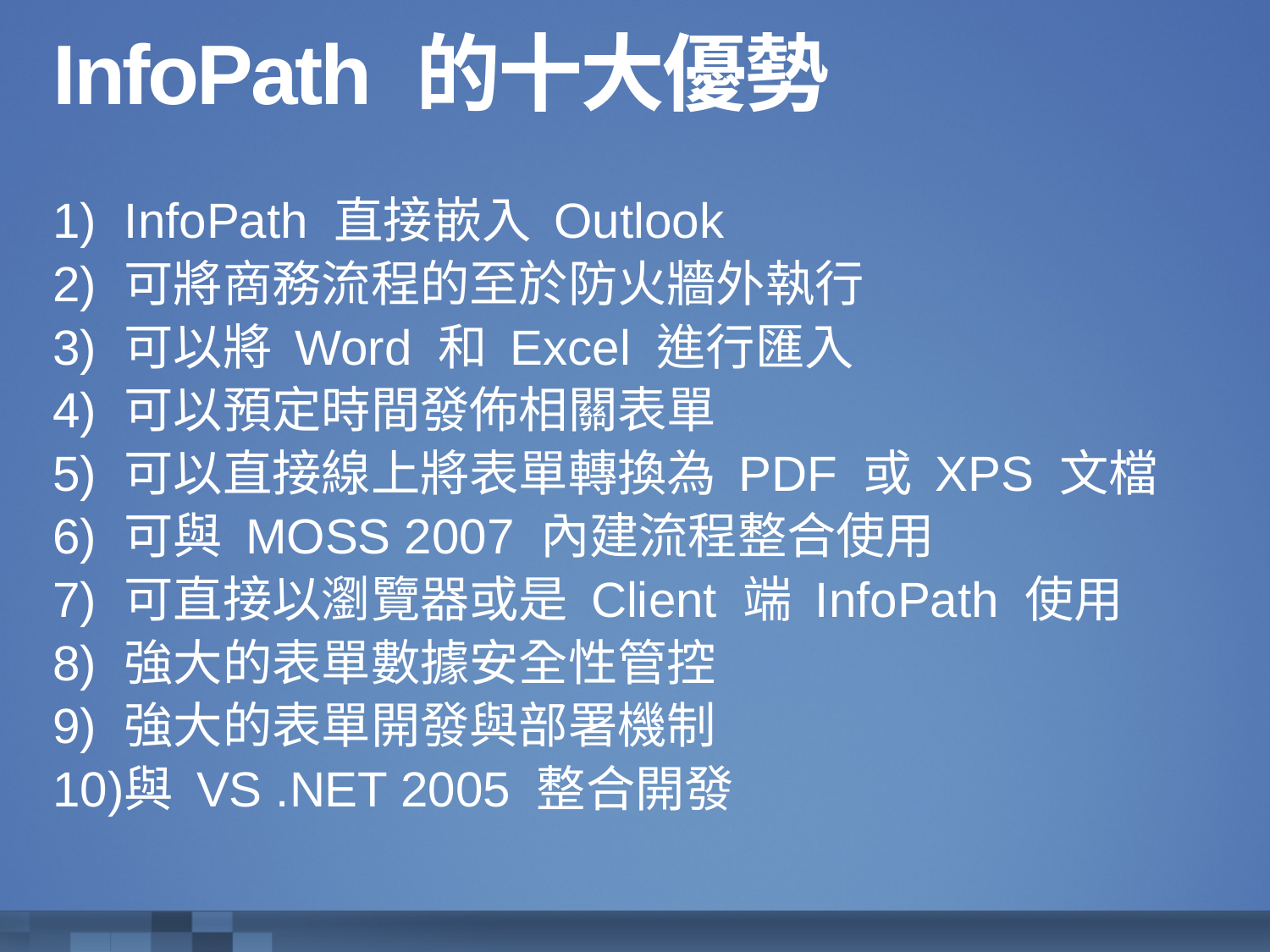

# InfoPath 的十大優勢
InfoPath 直接嵌入 Outlook
可將商務流程的至於防火牆外執行
可以將 Word 和 Excel 進行匯入
可以預定時間發佈相關表單
可以直接線上將表單轉換為 PDF 或 XPS 文檔
可與 MOSS 2007 內建流程整合使用
可直接以瀏覽器或是 Client 端 InfoPath 使用
強大的表單數據安全性管控
強大的表單開發與部署機制
與 VS .NET 2005 整合開發